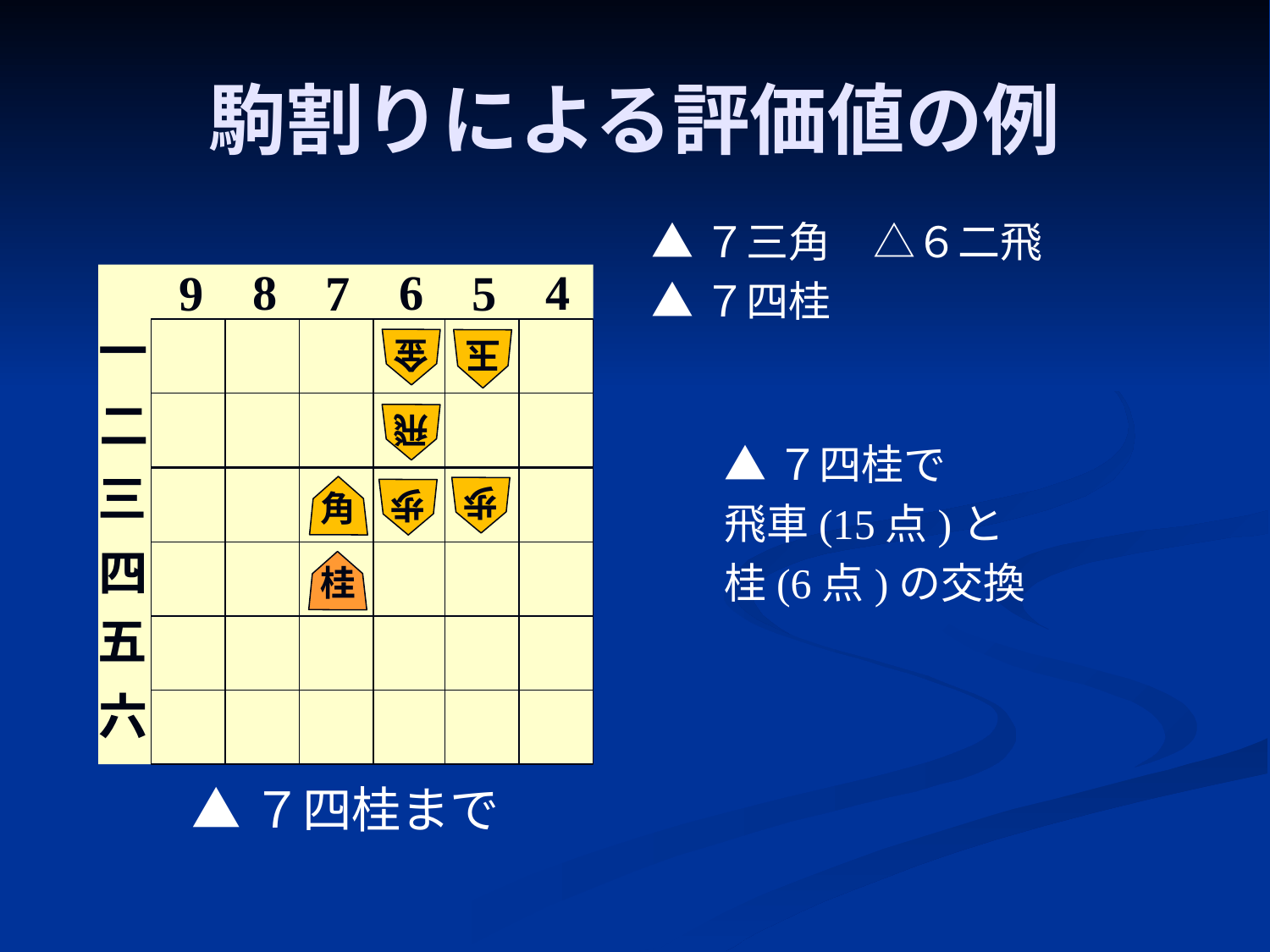

# 駒割りによる評価値の例
▲７三角　△６二飛
▲７四桂
6
8
4
7
9
5

一

金
玉
二

飛
▲７四桂で
飛車(15点)と
桂(6点)の交換
三

角
歩
歩
四

桂
五

六

▲７四桂まで